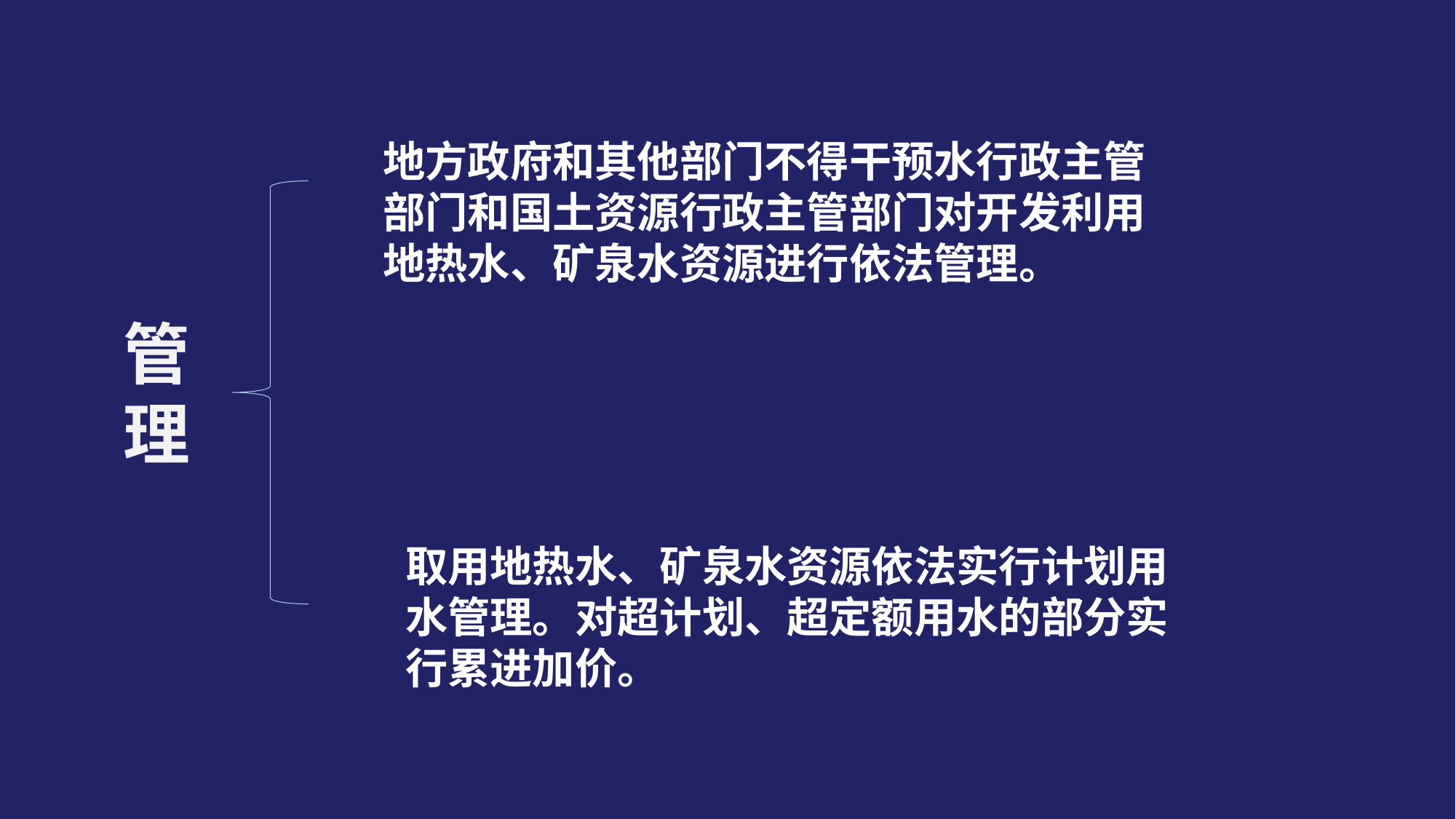

地方政府和其他部门不得干预水行政主管部门和国土资源行政主管部门对开发利用地热水、矿泉水资源进行依法管理。

管理
取用地热水、矿泉水资源依法实行计划用水管理。对超计划、超定额用水的部分实行累进加价。